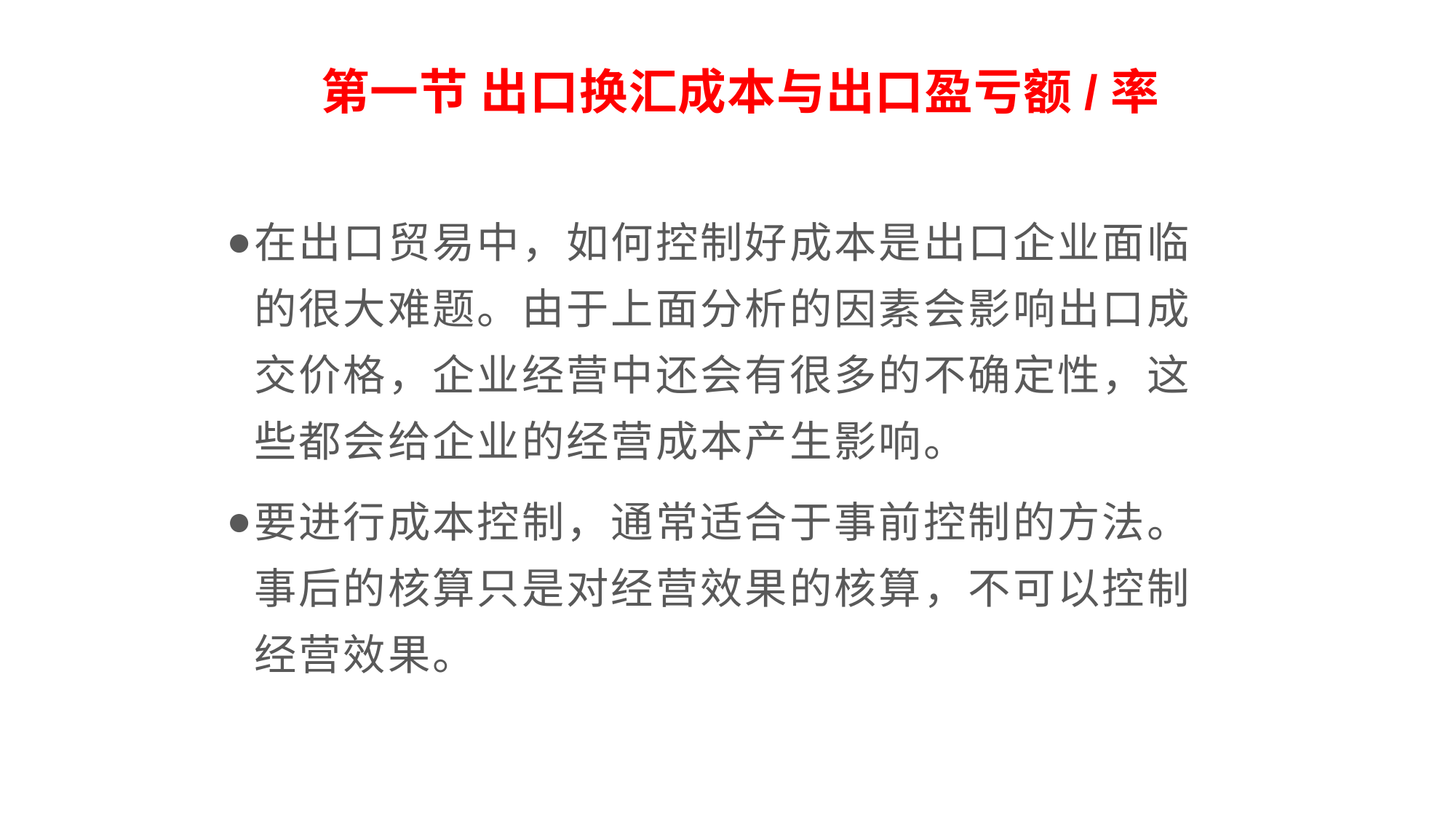

#
第一节 出口换汇成本与出口盈亏额/率

在出口贸易中，如何控制好成本是出口企业面临的很大难题。由于上面分析的因素会影响出口成交价格，企业经营中还会有很多的不确定性，这些都会给企业的经营成本产生影响。
要进行成本控制，通常适合于事前控制的方法。事后的核算只是对经营效果的核算，不可以控制经营效果。

4